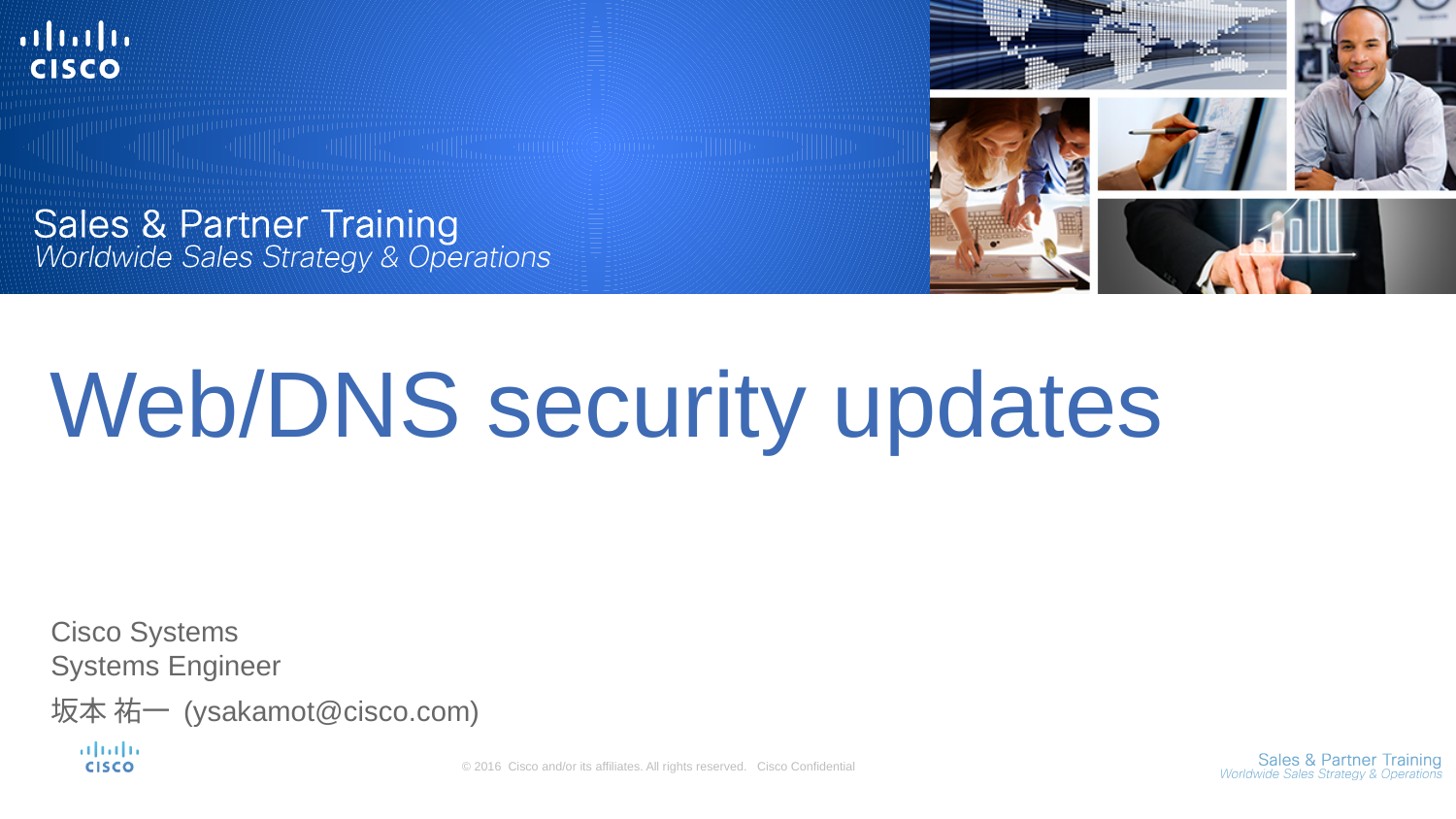

# Web/DNS security updates

Cisco Systems
Systems Engineer
坂本 祐一 (ysakamot@cisco.com)